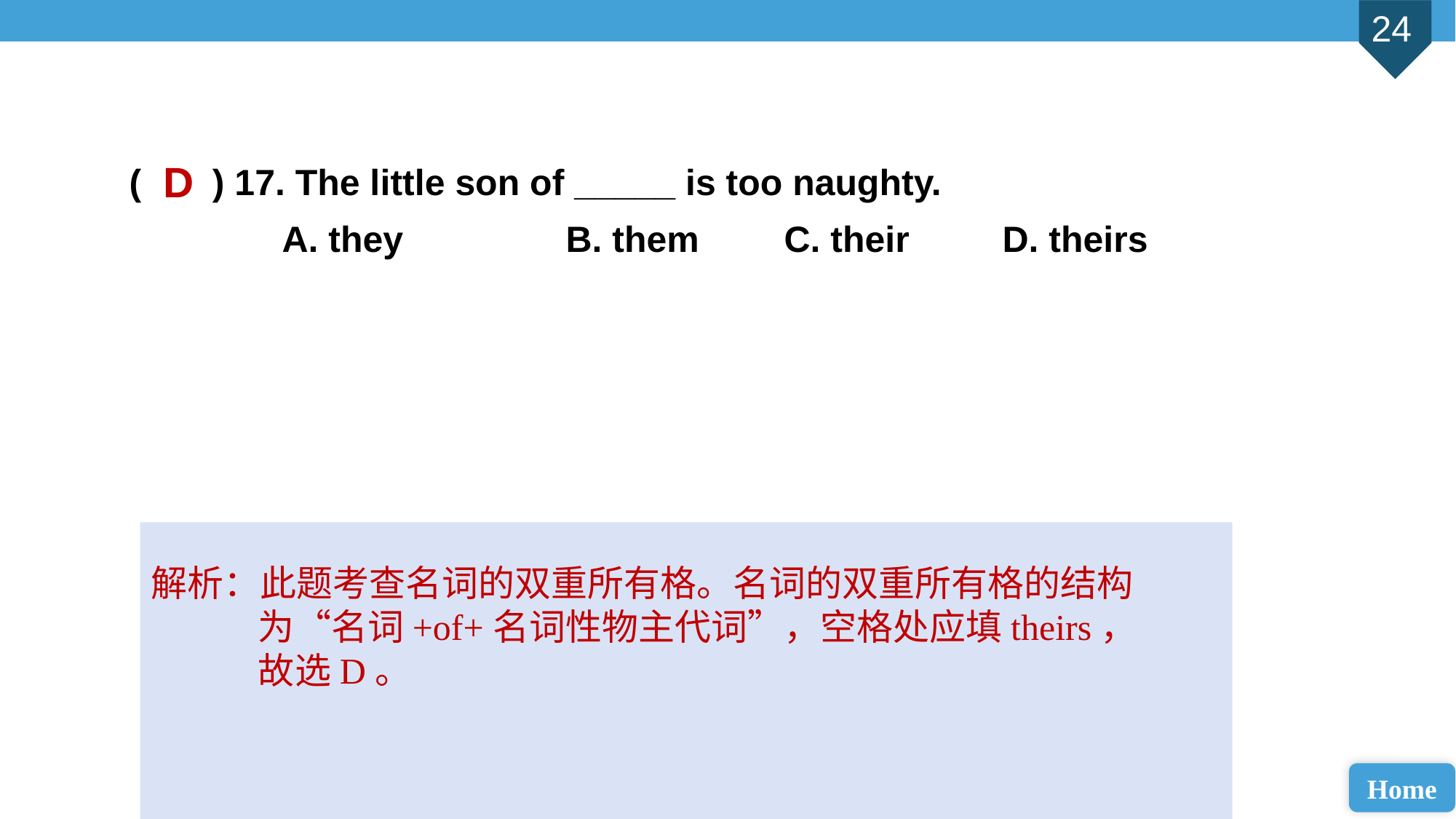

(       ) 17. The little son of _____ is too naughty.
               A. they 		B. them 	C. their 	D. theirs
D

解析：此题考查名词的双重所有格。名词的双重所有格的结构为“名词+of+名词性物主代词”，空格处应填theirs，故选D。